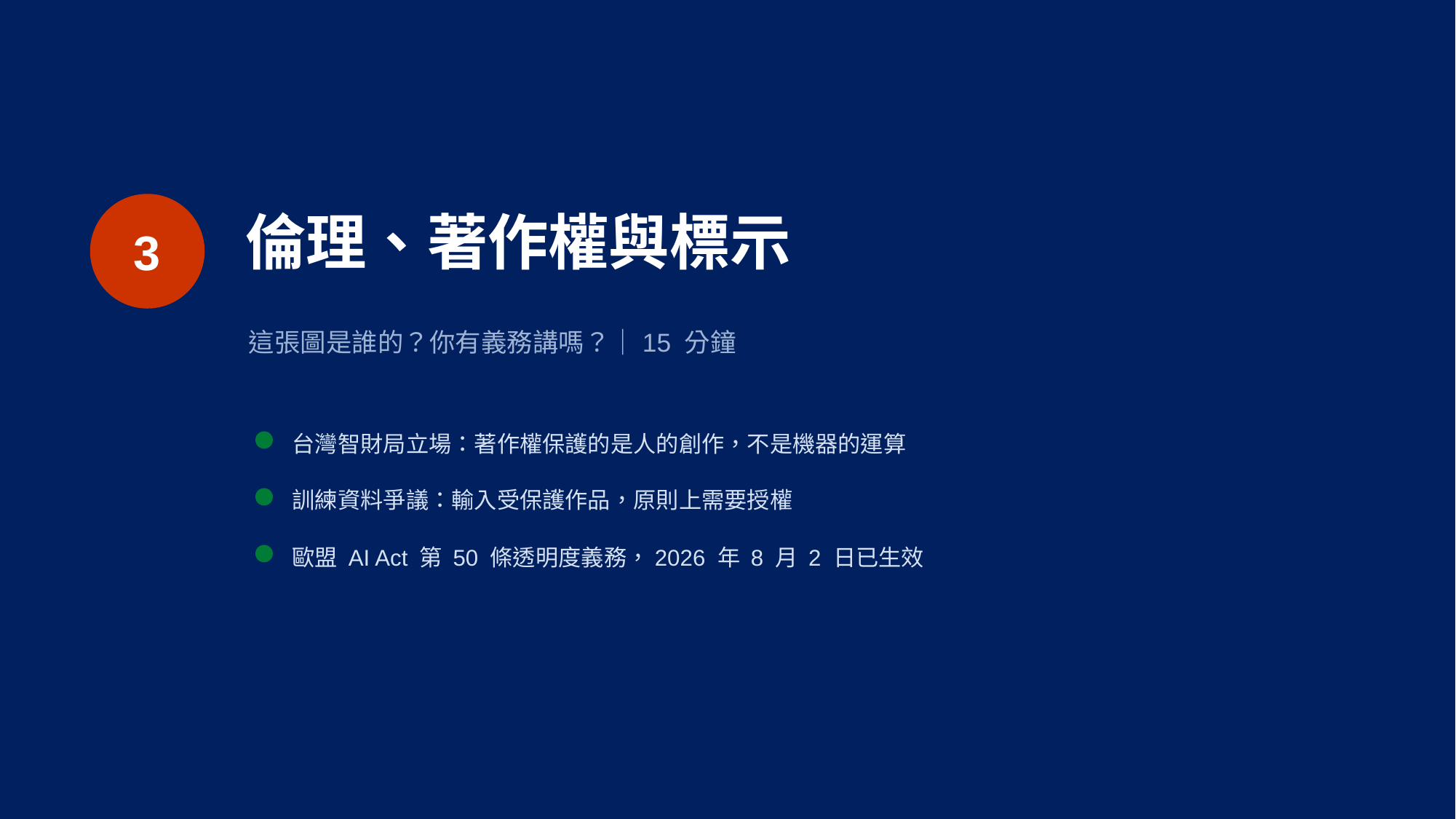

3
倫理、著作權與標示
這張圖是誰的？你有義務講嗎？｜15 分鐘
台灣智財局立場：著作權保護的是人的創作，不是機器的運算

訓練資料爭議：輸入受保護作品，原則上需要授權

歐盟 AI Act 第 50 條透明度義務，2026 年 8 月 2 日已生效